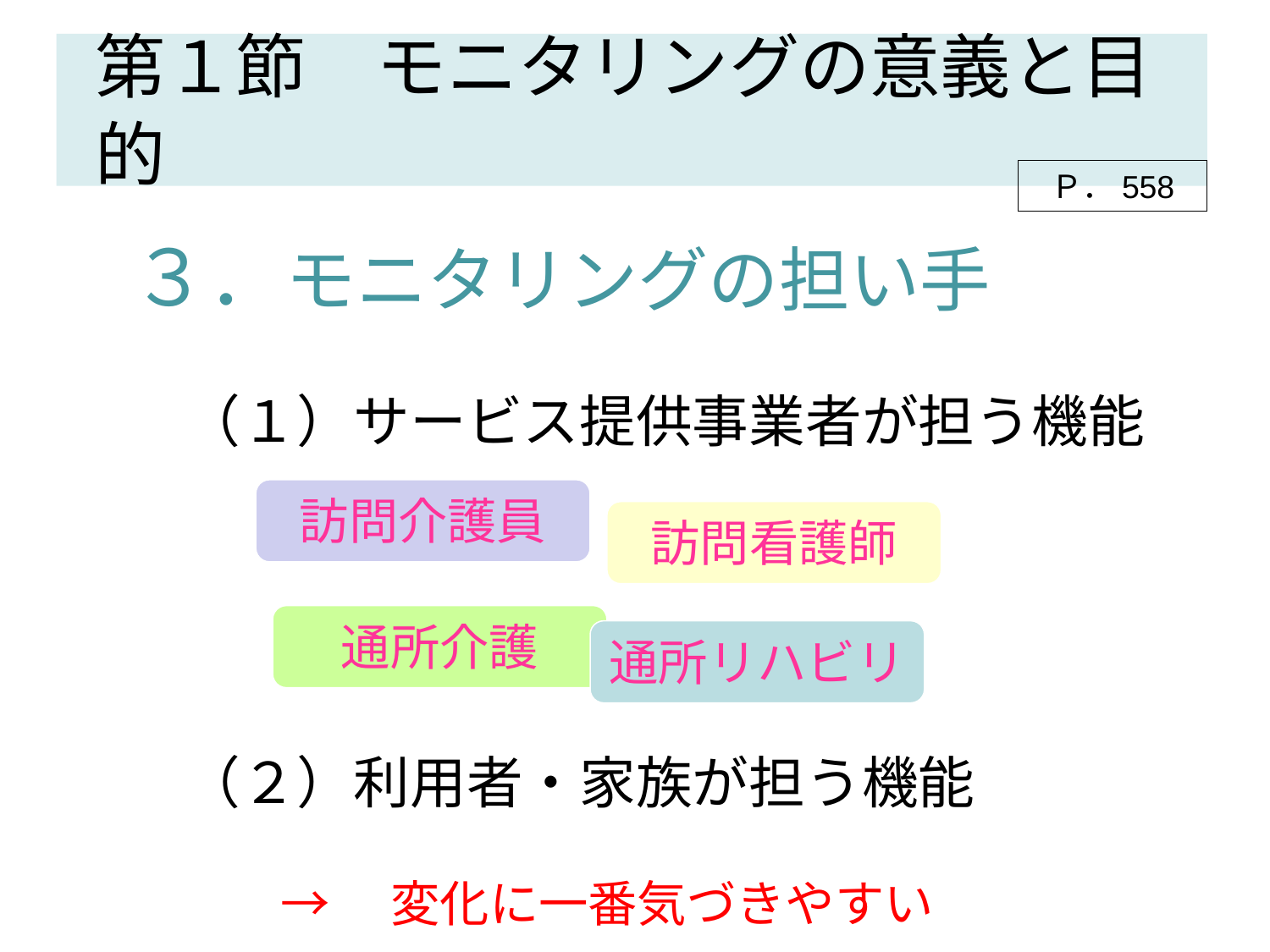

第１節　モニタリングの意義と目的
Ｐ．558
# ３．モニタリングの担い手
（１）サービス提供事業者が担う機能

（２）利用者・家族が担う機能
訪問介護員
訪問看護師
通所介護
通所リハビリ
→　変化に一番気づきやすい